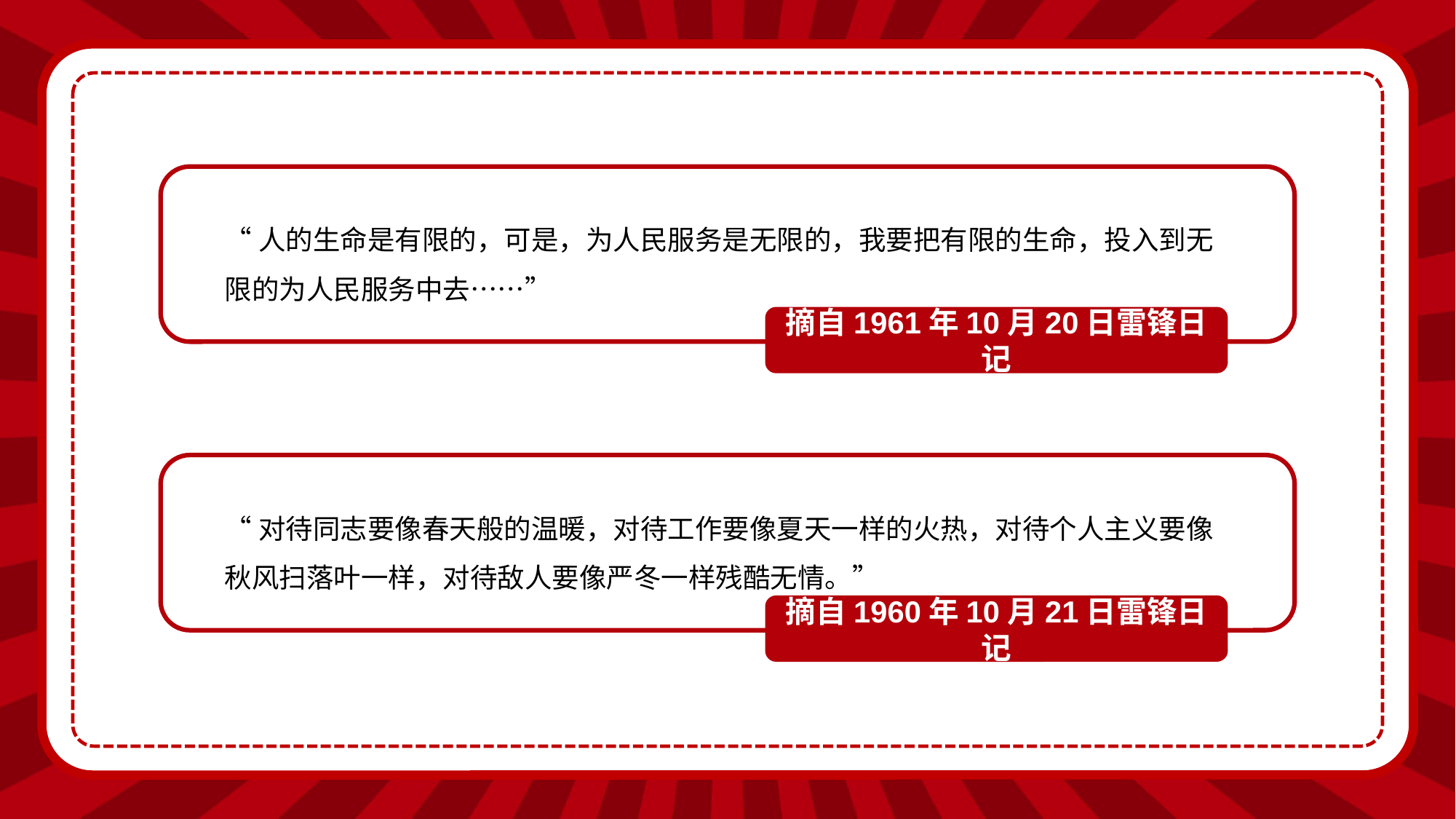

“人的生命是有限的，可是，为人民服务是无限的，我要把有限的生命，投入到无限的为人民服务中去……”
摘自1961年10月20日雷锋日记

“对待同志要像春天般的温暖，对待工作要像夏天一样的火热，对待个人主义要像秋风扫落叶一样，对待敌人要像严冬一样残酷无情。”
摘自1960年10月21日雷锋日记